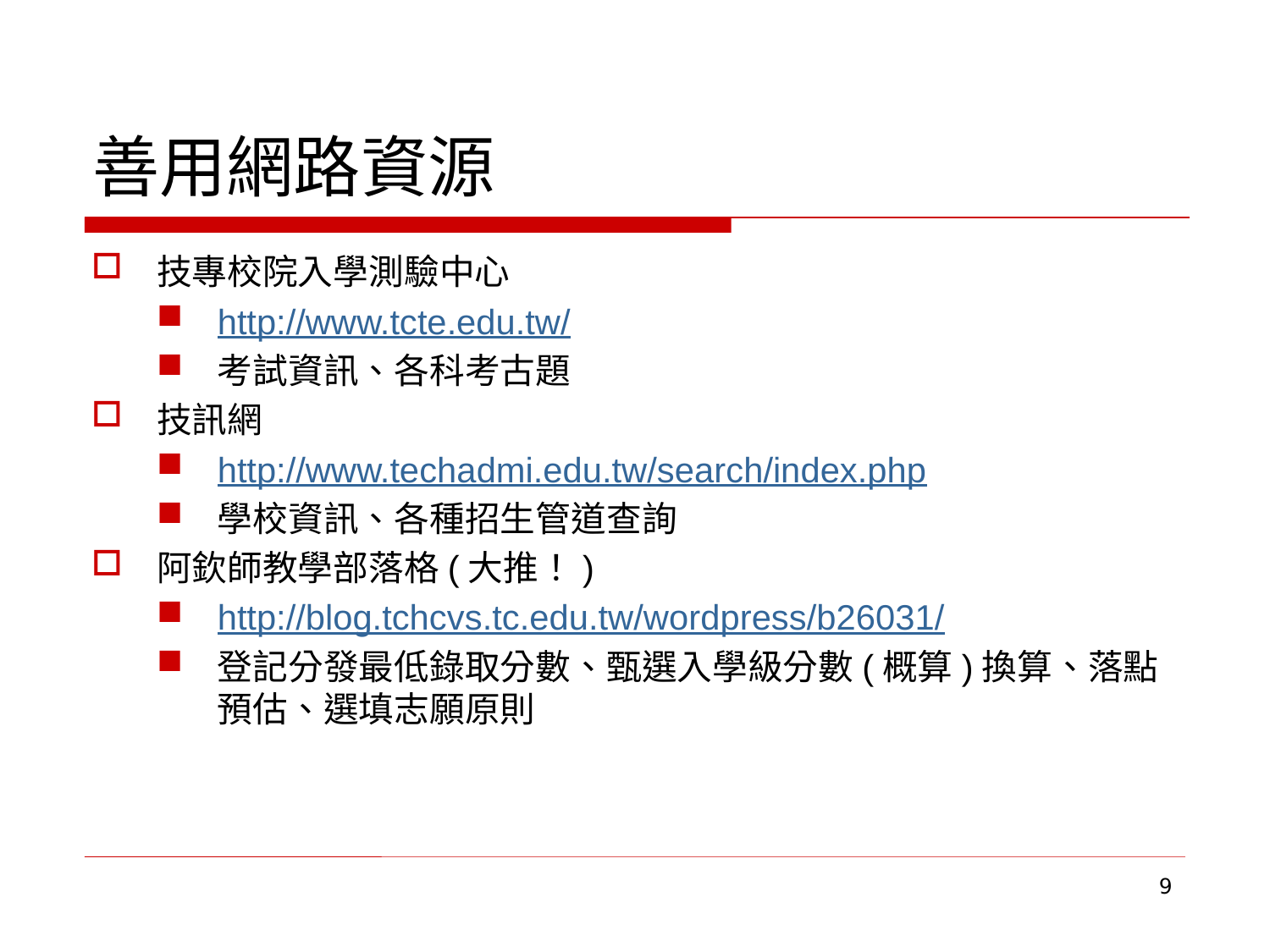

# 善用網路資源
技專校院入學測驗中心
http://www.tcte.edu.tw/
考試資訊、各科考古題
技訊網
http://www.techadmi.edu.tw/search/index.php
學校資訊、各種招生管道查詢
阿欽師教學部落格(大推！)
http://blog.tchcvs.tc.edu.tw/wordpress/b26031/
登記分發最低錄取分數、甄選入學級分數(概算)換算、落點預估、選填志願原則
9